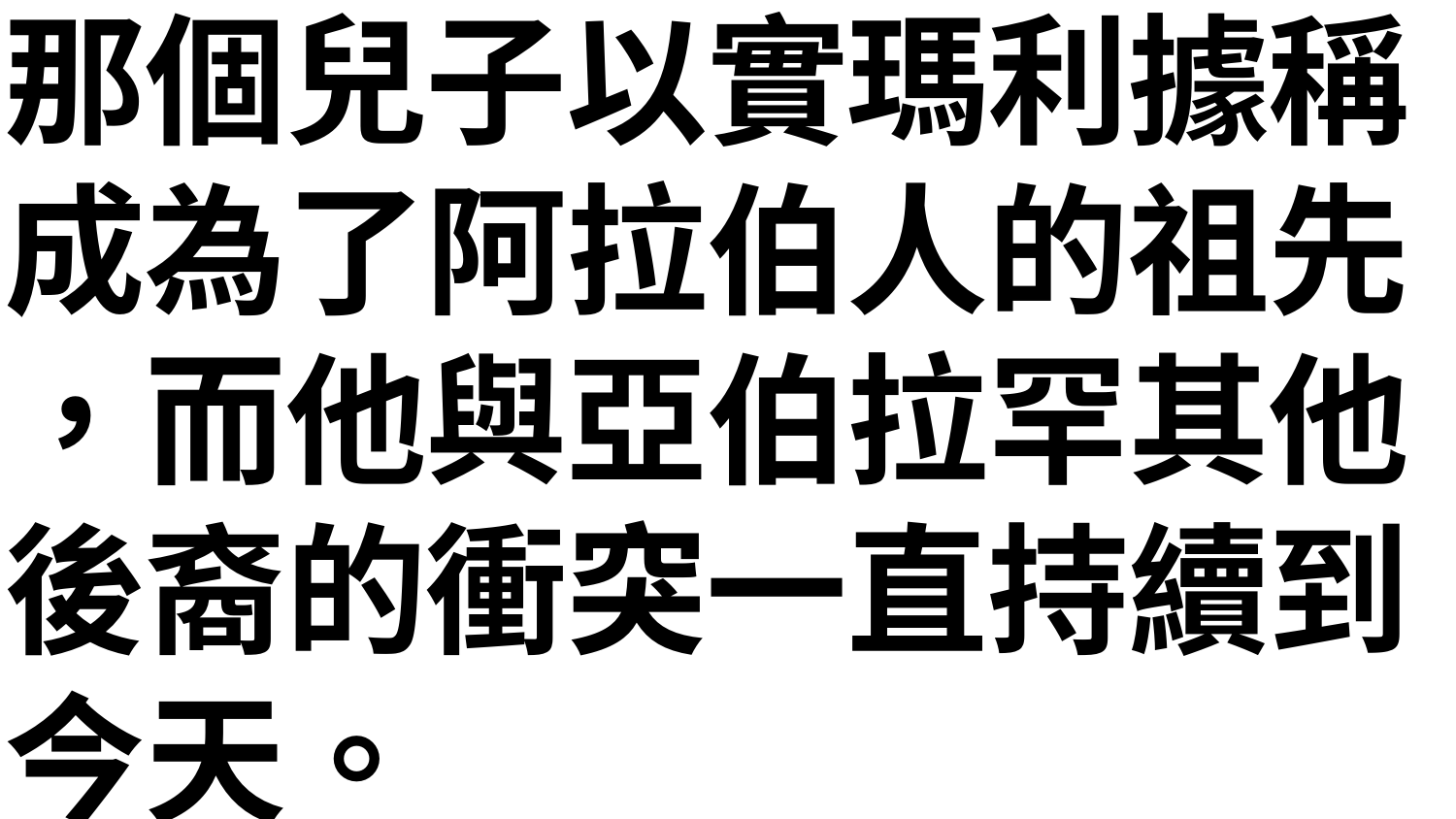

那個兒子以實瑪利據稱成為了阿拉伯人的祖先
，而他與亞伯拉罕其他後裔的衝突一直持續到今天。